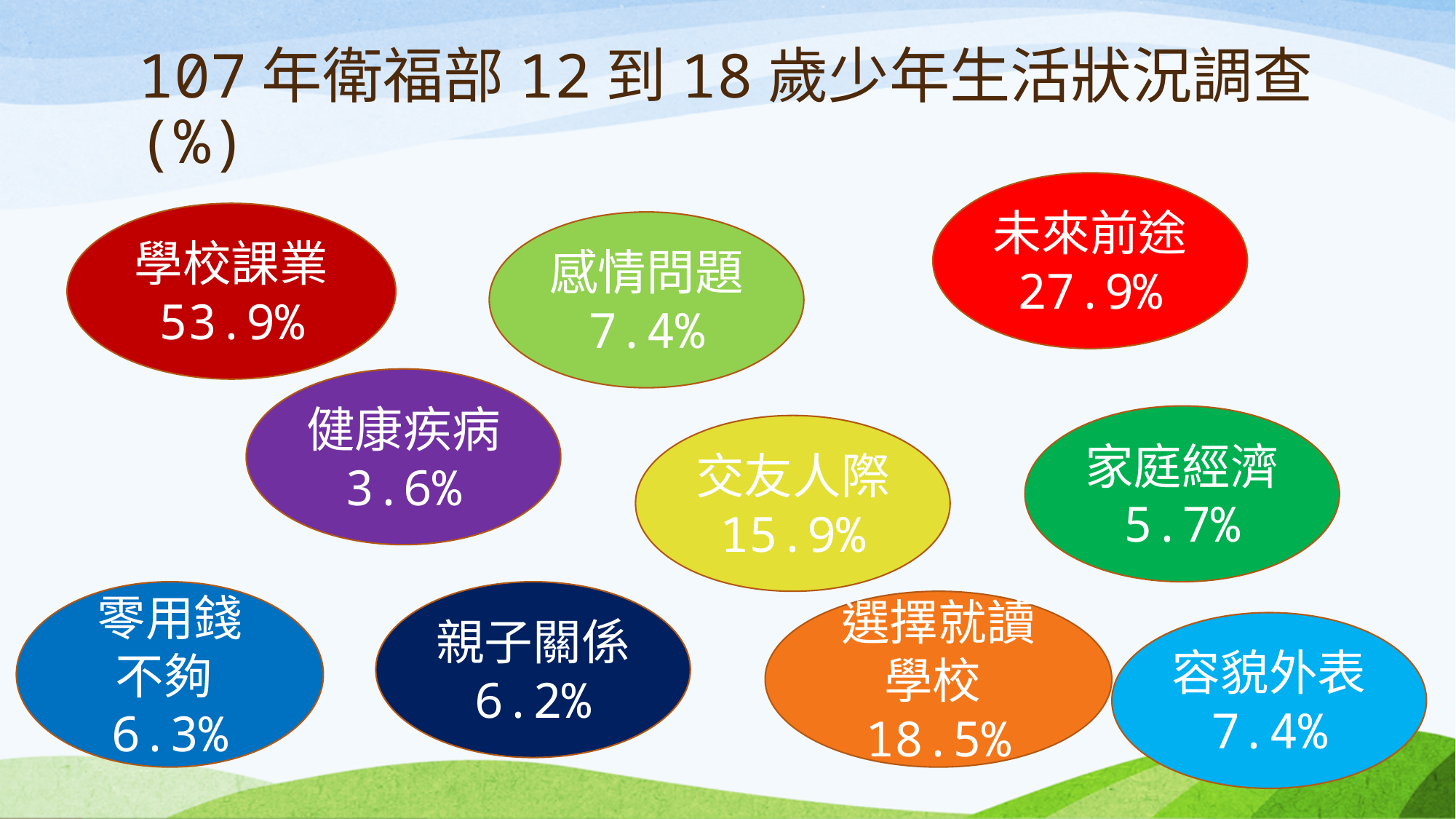

# 107年衛福部12到18歲少年生活狀況調查(%)
未來前途
27.9%
學校課業
53.9%
感情問題
7.4%
健康疾病
3.6%
家庭經濟
5.7%
交友人際
15.9%
親子關係
6.2%
零用錢
不夠6.3%
選擇就讀學校18.5%
容貌外表
7.4%